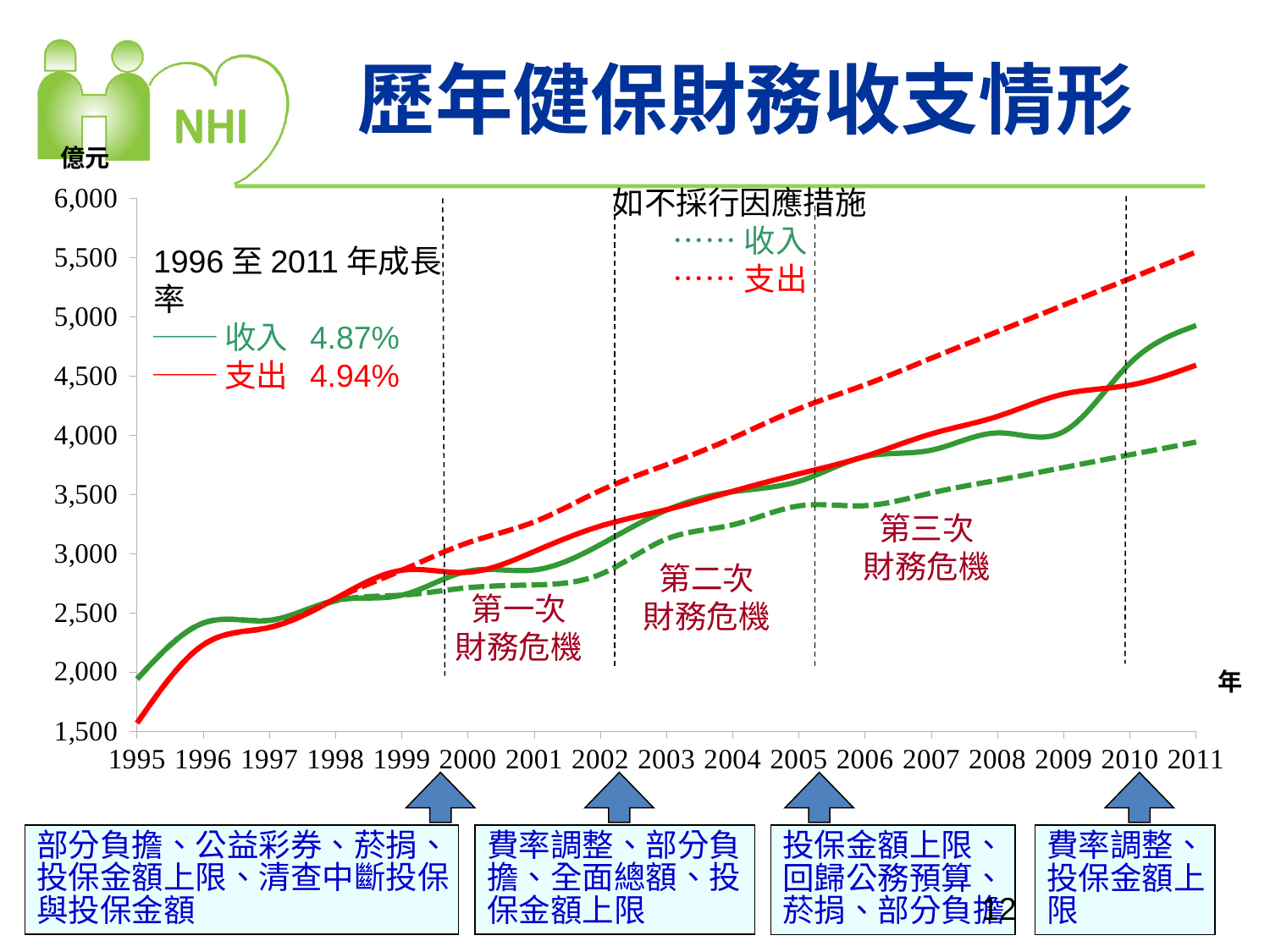

# 歷年健保財務收支情形
億元
如不採行因應措施
……收入
……支出

### Chart

| Category | 保險收入 | 保險成本 | 保險收入
(未實施) | 保險成本
(未實施) |
|---|---|---|---|---|
| 1995 | 1939.91053853 | 1568.47469958 | 1939.91 | 1568.47 |
| 1996 | 2413.277288119918 | 2229.38213862 | 2413.27 | 2229.38 |
| 1997 | 2436.383586540082 | 2376.12793612 | 2436.4 | 2376.14 |
| 1998 | 2604.8022089 | 2620.3966254899997 | 2600.0 | 2620.4 |
| 1999 | 2648.94794614 | 2858.9799342900747 | 2648.94 | 2858.98 |
| 2000 | 2851.70161303 | 2842.0593064000022 | 2711.7 | 3092.06 |
| 2001 | 2861.462489399918 | 3017.88445361 | 2735.462489399918 | 3267.8844536067 |
| 2002 | 3076.0678523 | 3232.61609261 | 2825.07 | 3532.6160926101 |
| 2003 | 3367.60815956 | 3371.43688304 | 3123.6 | 3751.430000000001 |
| 2004 | 3522.44220993 | 3526.74140927 | 3243.44 | 3976.74 |
| 2005 | 3610.9230700300022 | 3674.2683310499997 | 3403.0 | 4224.2699999999995 |
| 2006 | 3818.90392848 | 3822.096157670082 | 3404.98833192 | 4426.6598123361055 |
| 2007 | 3873.821371960001 | 4011.495154350082 | 3512.42471064364 | 4650.963404647981 |
| 2008 | 4019.7464782799993 | 4159.29959803 | 3619.86108936728 | 4875.266996959855 |
| 2009 | 4030.887782590002 | 4347.868851502 | 3727.2974680909097 | 5099.57058927146 |
| 2010 | 4608.264343100001 | 4423.12541536 | 3834.733846814552 | 5323.874181583205 |
| 2011 | 4927.129828760157 | 4592.338083819999 | 3942.17022553819 | 5548.1777738949395 |
1996至2011年成長率
──收入  4.87%
──支出  4.94%
第三次
財務危機
第二次
財務危機
第一次
財務危機
年

部分負擔、公益彩券、菸捐、投保金額上限、清查中斷投保與投保金額
費率調整、部分負擔、全面總額、投保金額上限
投保金額上限、回歸公務預算、菸捐、部分負擔
費率調整、投保金額上限
12